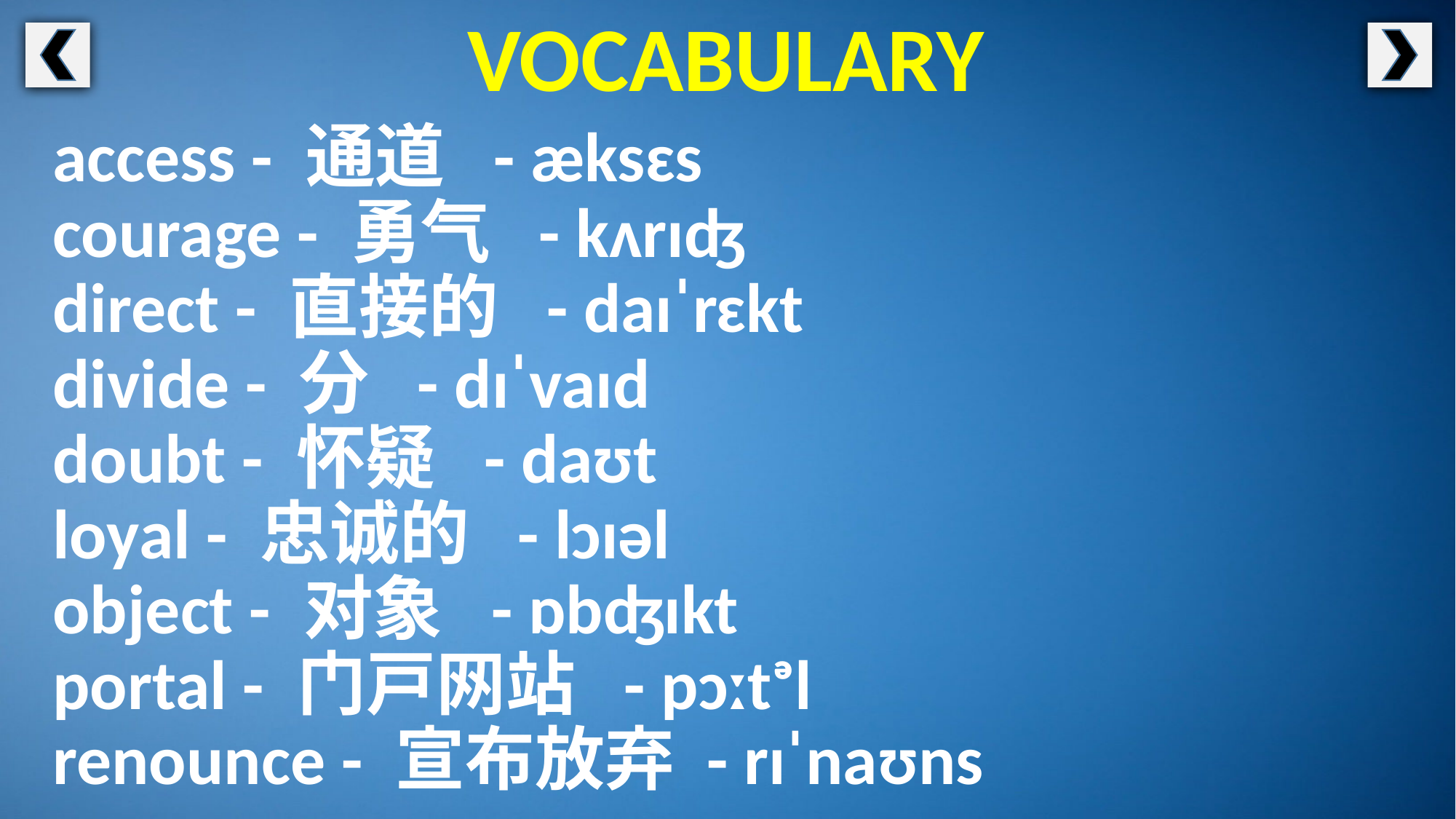

VOCABULARY
access - 通道  - æksɛs
courage - 勇气  - kʌrɪʤ
direct - 直接的  - daɪˈrɛkt
divide - 分  - dɪˈvaɪd
doubt - 怀疑  - daʊt
loyal - 忠诚的  - lɔɪəl
object - 对象  - ɒbʤɪkt
portal - 门户网站  - pɔːtᵊl
renounce - 宣布放弃 - rɪˈnaʊns